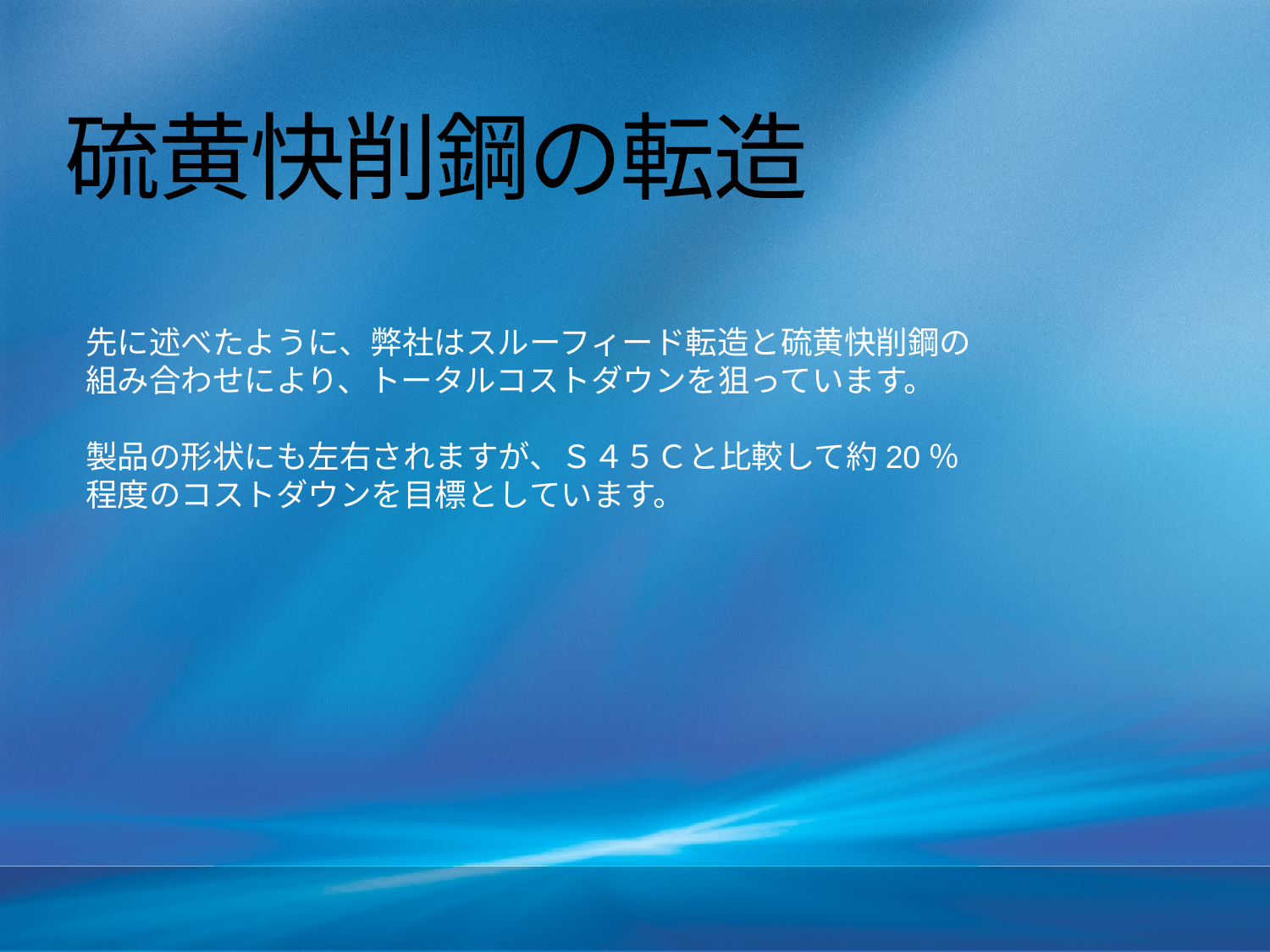

# 硫黄快削鋼の転造
先に述べたように、弊社はスルーフィード転造と硫黄快削鋼の
組み合わせにより、トータルコストダウンを狙っています。

製品の形状にも左右されますが、Ｓ４５Ｃと比較して約20％
程度のコストダウンを目標としています。